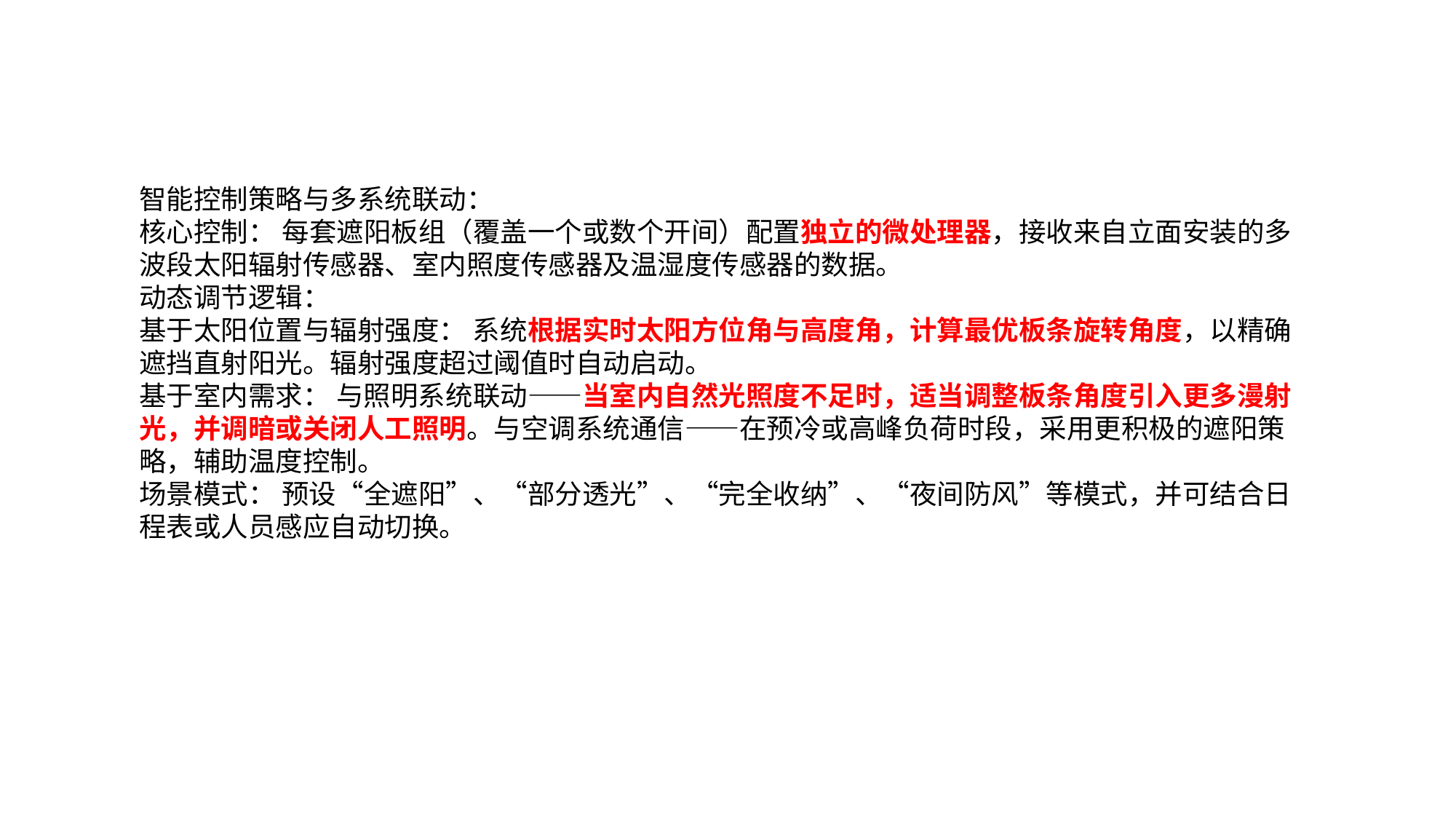

智能控制策略与多系统联动：
核心控制： 每套遮阳板组（覆盖一个或数个开间）配置独立的微处理器，接收来自立面安装的多波段太阳辐射传感器、室内照度传感器及温湿度传感器的数据。
动态调节逻辑：
基于太阳位置与辐射强度： 系统根据实时太阳方位角与高度角，计算最优板条旋转角度，以精确遮挡直射阳光。辐射强度超过阈值时自动启动。
基于室内需求： 与照明系统联动——当室内自然光照度不足时，适当调整板条角度引入更多漫射光，并调暗或关闭人工照明。与空调系统通信——在预冷或高峰负荷时段，采用更积极的遮阳策略，辅助温度控制。
场景模式： 预设“全遮阳”、“部分透光”、“完全收纳”、“夜间防风”等模式，并可结合日程表或人员感应自动切换。